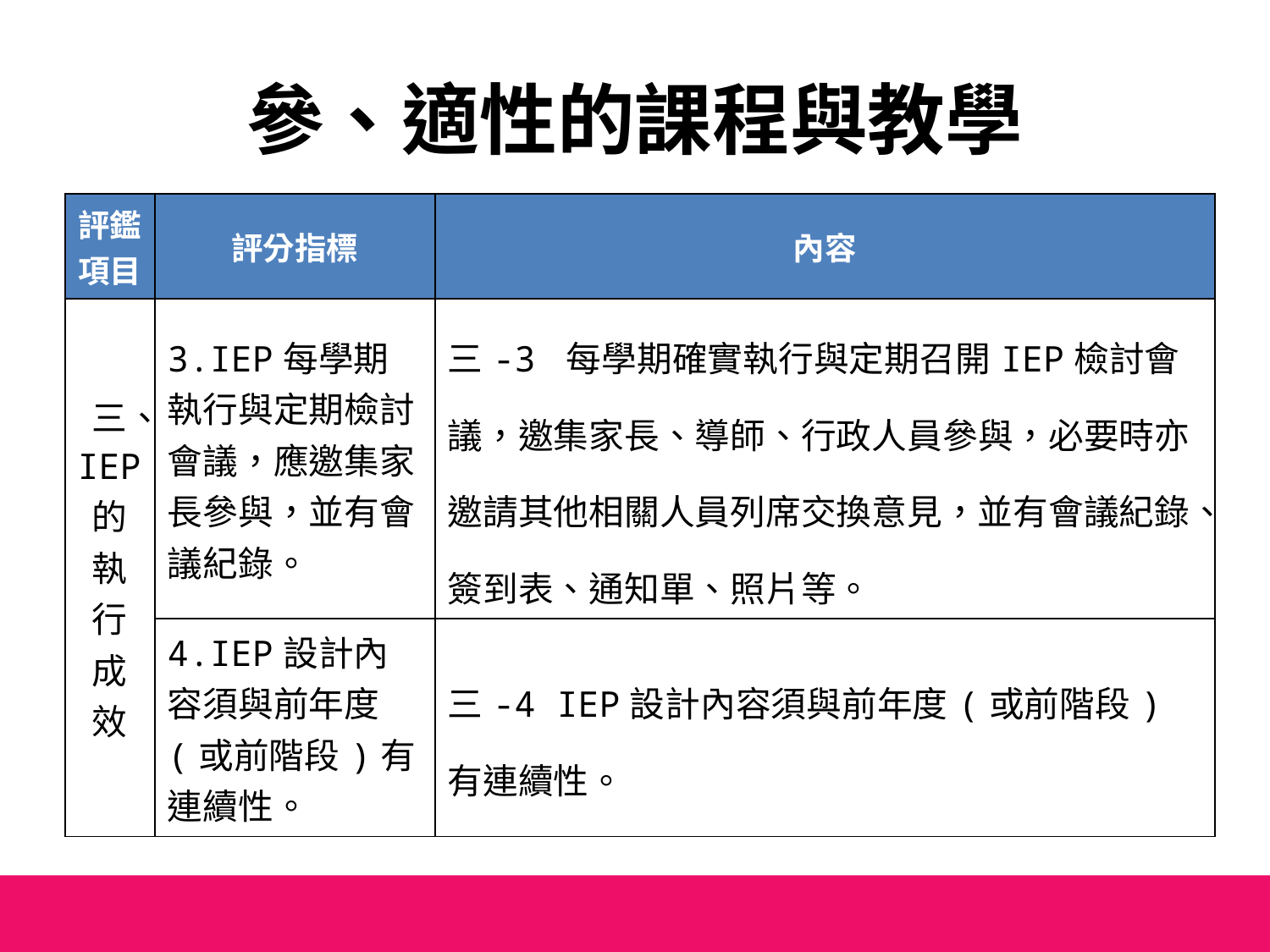

# 參、適性的課程與教學
| 評鑑項目 | 評分指標 | 內容 |
| --- | --- | --- |
| 三、IEP的執行成效 | 3.IEP每學期執行與定期檢討會議，應邀集家長參與，並有會議紀錄。 | 三-3 每學期確實執行與定期召開IEP檢討會議，邀集家長、導師、行政人員參與，必要時亦邀請其他相關人員列席交換意見，並有會議紀錄、簽到表、通知單、照片等。 |
|  | 4.IEP設計內容須與前年度(或前階段)有連續性。 | 三-4 IEP設計內容須與前年度(或前階段)有連續性。 |